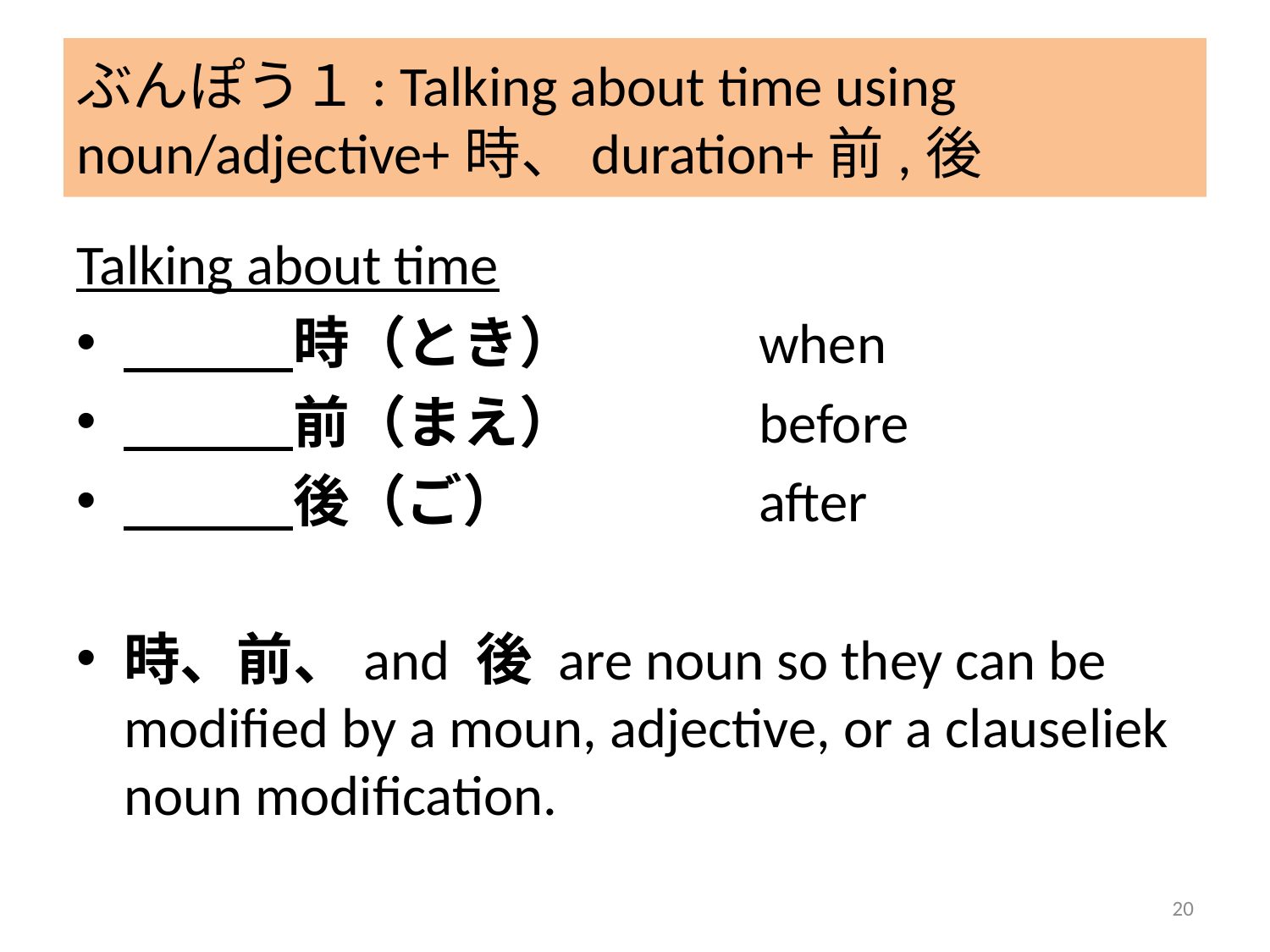

# ぶんぽう１: Talking about time using noun/adjective+時、duration+前,後
Talking about time
　　　時（とき）		when
　　　前（まえ）		before
　　　後（ご）		after

時、前、and 後 are noun so they can be modified by a moun, adjective, or a clauseliek noun modification.
20